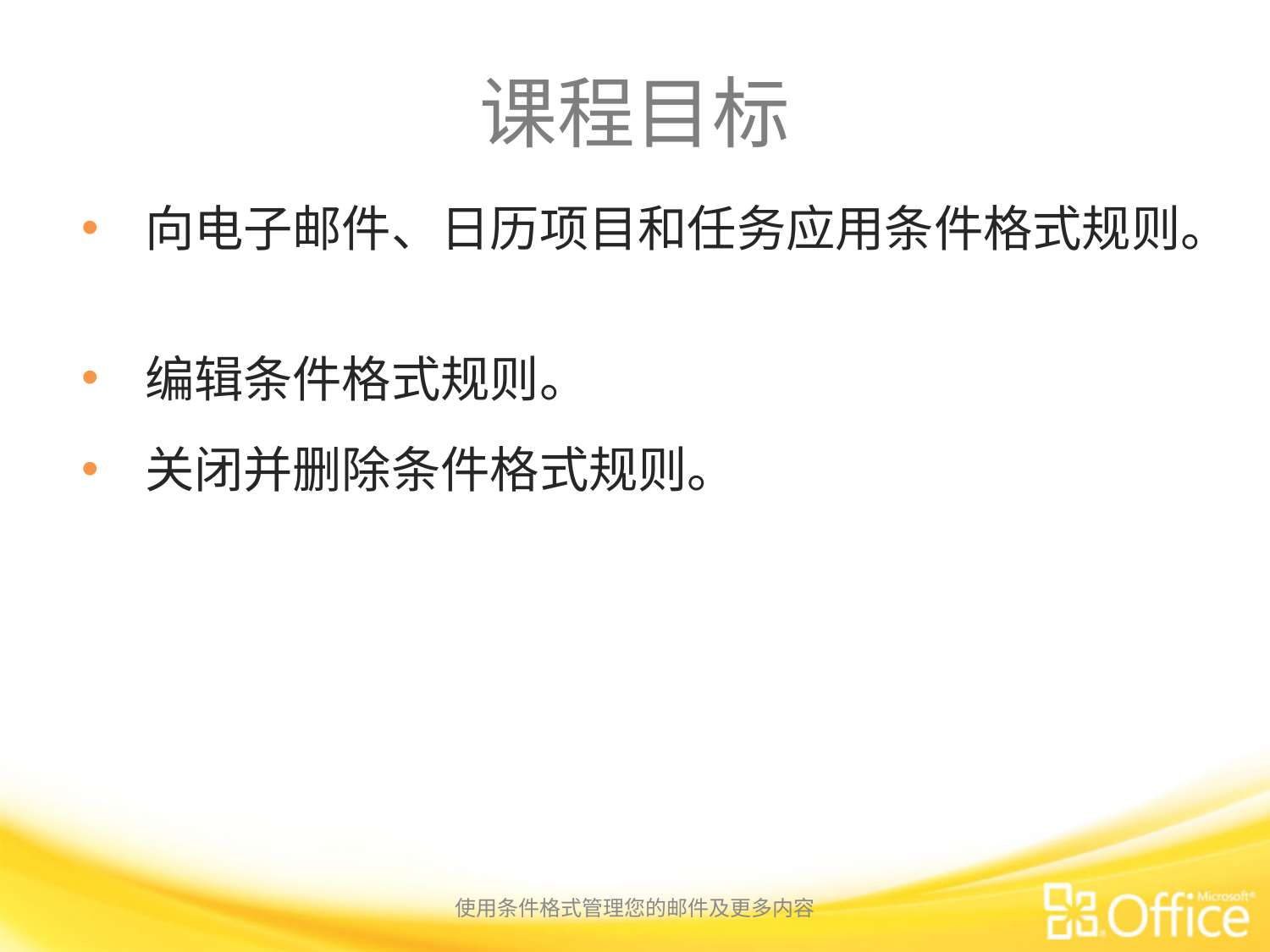

# 课程目标
向电子邮件、日历项目和任务应用条件格式规则。
编辑条件格式规则。
关闭并删除条件格式规则。
使用条件格式管理您的邮件及更多内容